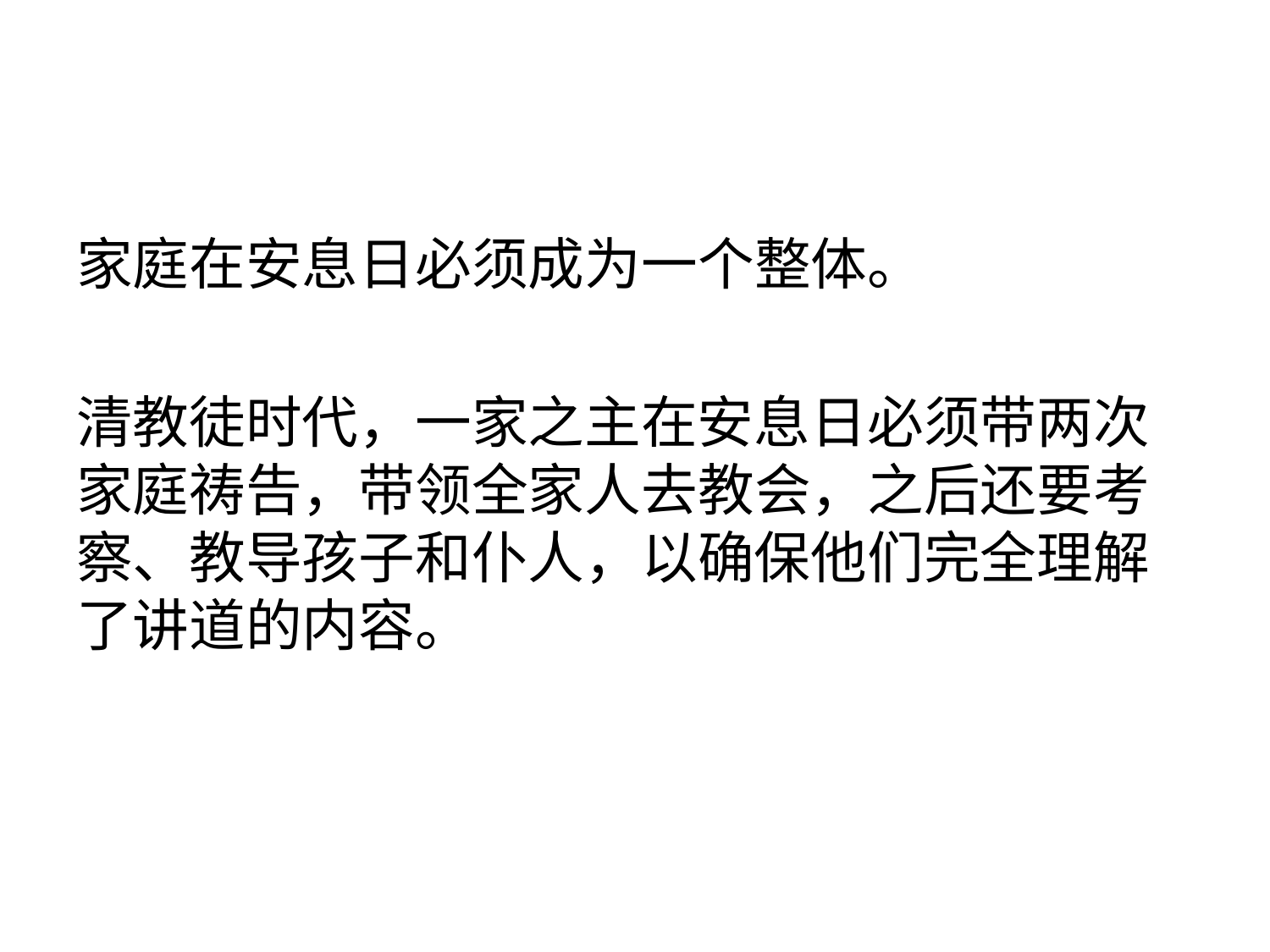

#
家庭在安息日必须成为一个整体。

清教徒时代，一家之主在安息日必须带两次家庭祷告，带领全家人去教会，之后还要考察、教导孩子和仆人，以确保他们完全理解了讲道的内容。